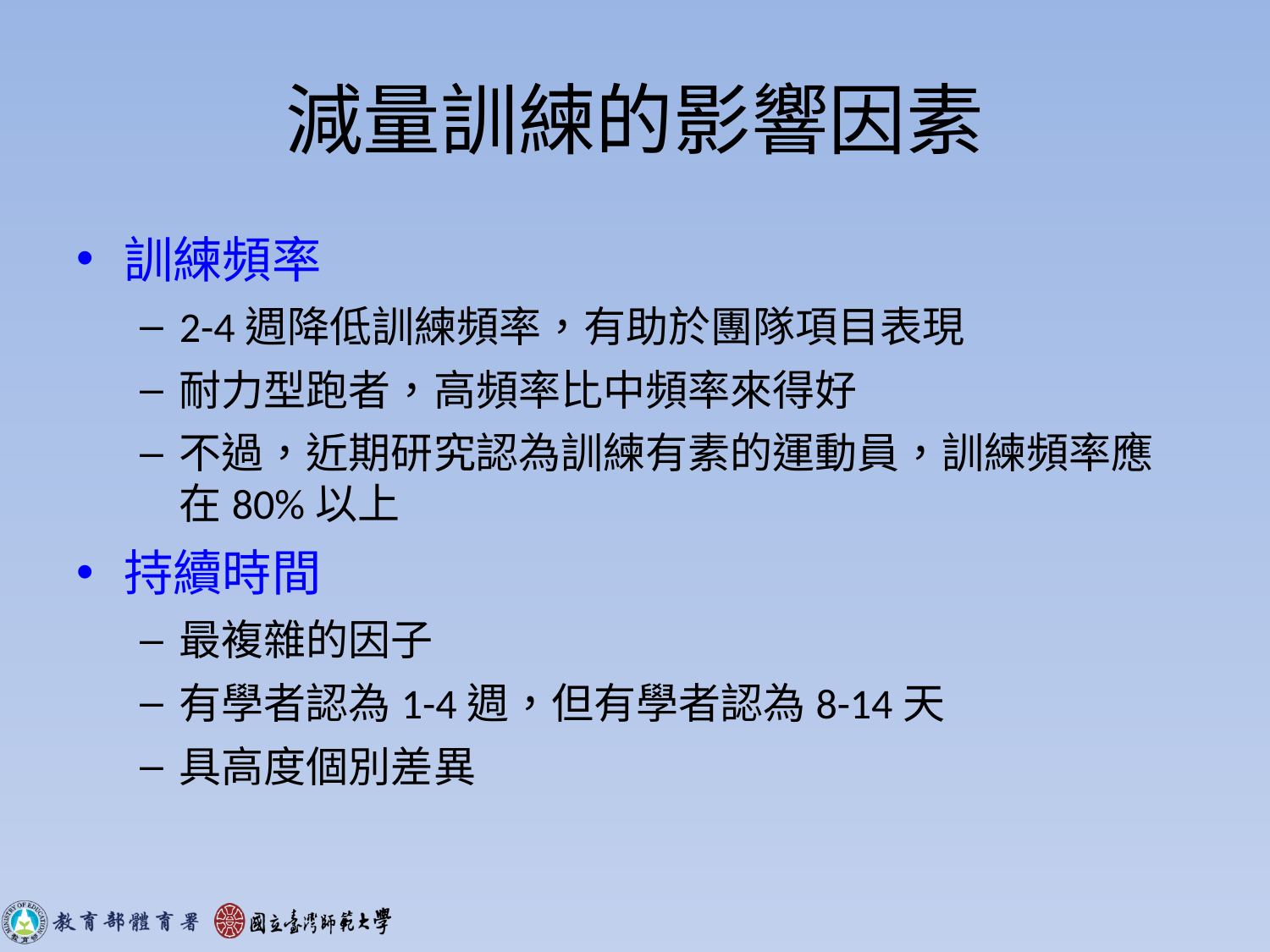

# 減量訓練的影響因素
訓練頻率
2-4週降低訓練頻率，有助於團隊項目表現
耐力型跑者，高頻率比中頻率來得好
不過，近期研究認為訓練有素的運動員，訓練頻率應在80%以上
持續時間
最複雜的因子
有學者認為1-4週，但有學者認為8-14天
具高度個別差異